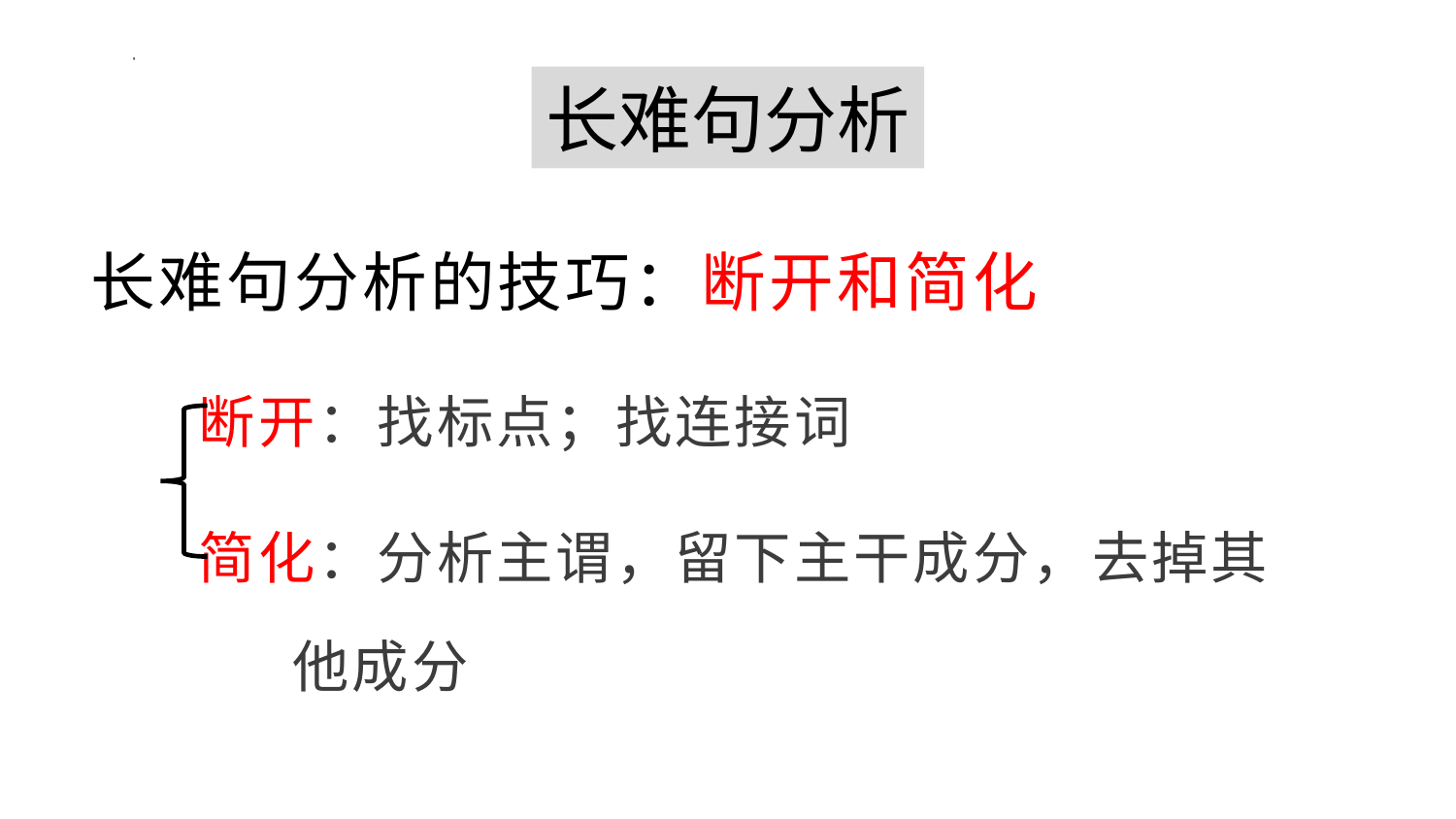

长难句分析
长难句分析的技巧：断开和简化
      断开：找标点；找连接词
      简化：分析主谓，留下主干成分，去掉其
            他成分